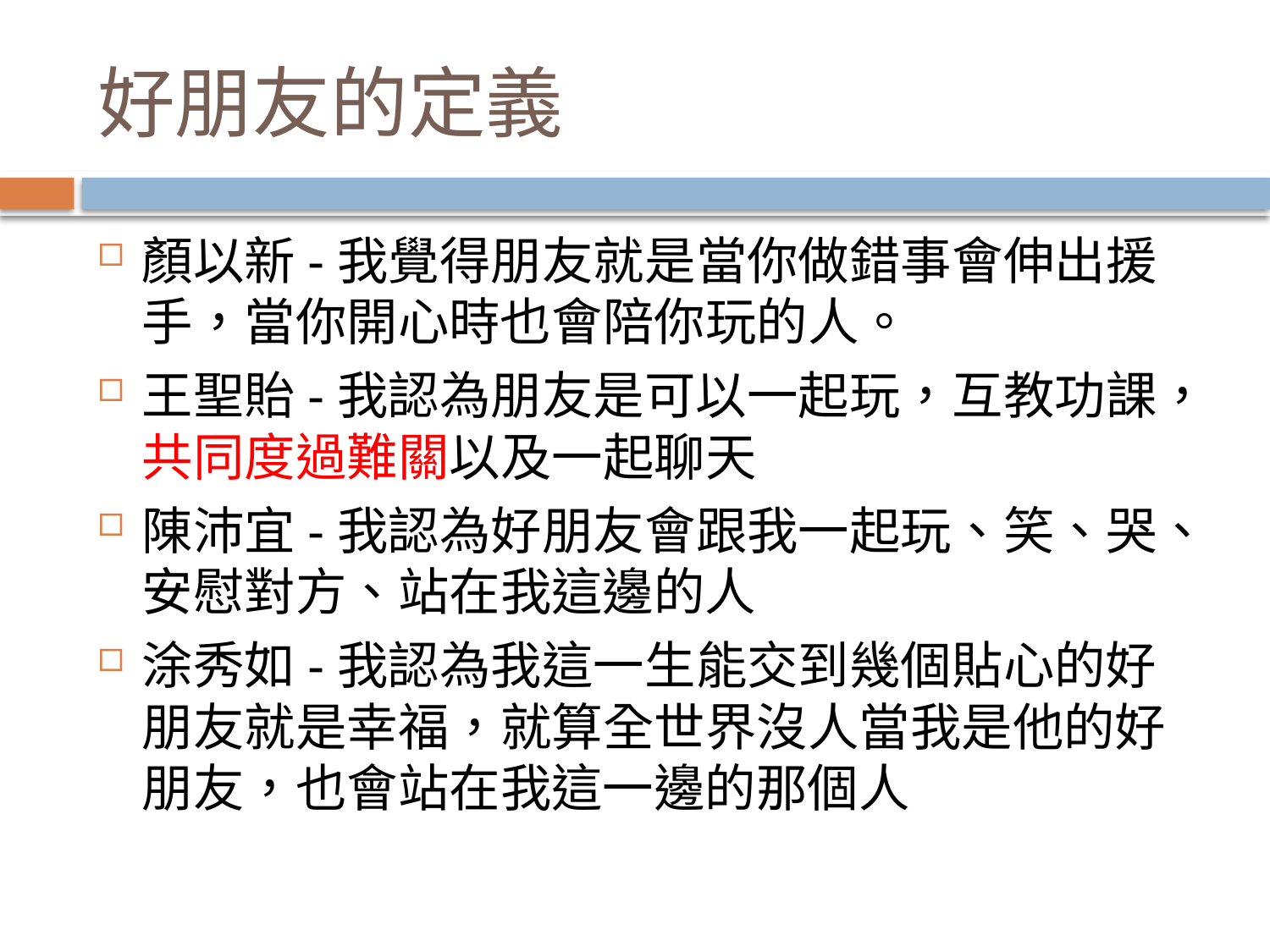

# 好朋友的定義
顏以新-我覺得朋友就是當你做錯事會伸出援手，當你開心時也會陪你玩的人。
王聖貽-我認為朋友是可以一起玩，互教功課，共同度過難關以及一起聊天
陳沛宜-我認為好朋友會跟我一起玩、笑、哭、安慰對方、站在我這邊的人
涂秀如-我認為我這一生能交到幾個貼心的好朋友就是幸福，就算全世界沒人當我是他的好朋友，也會站在我這一邊的那個人